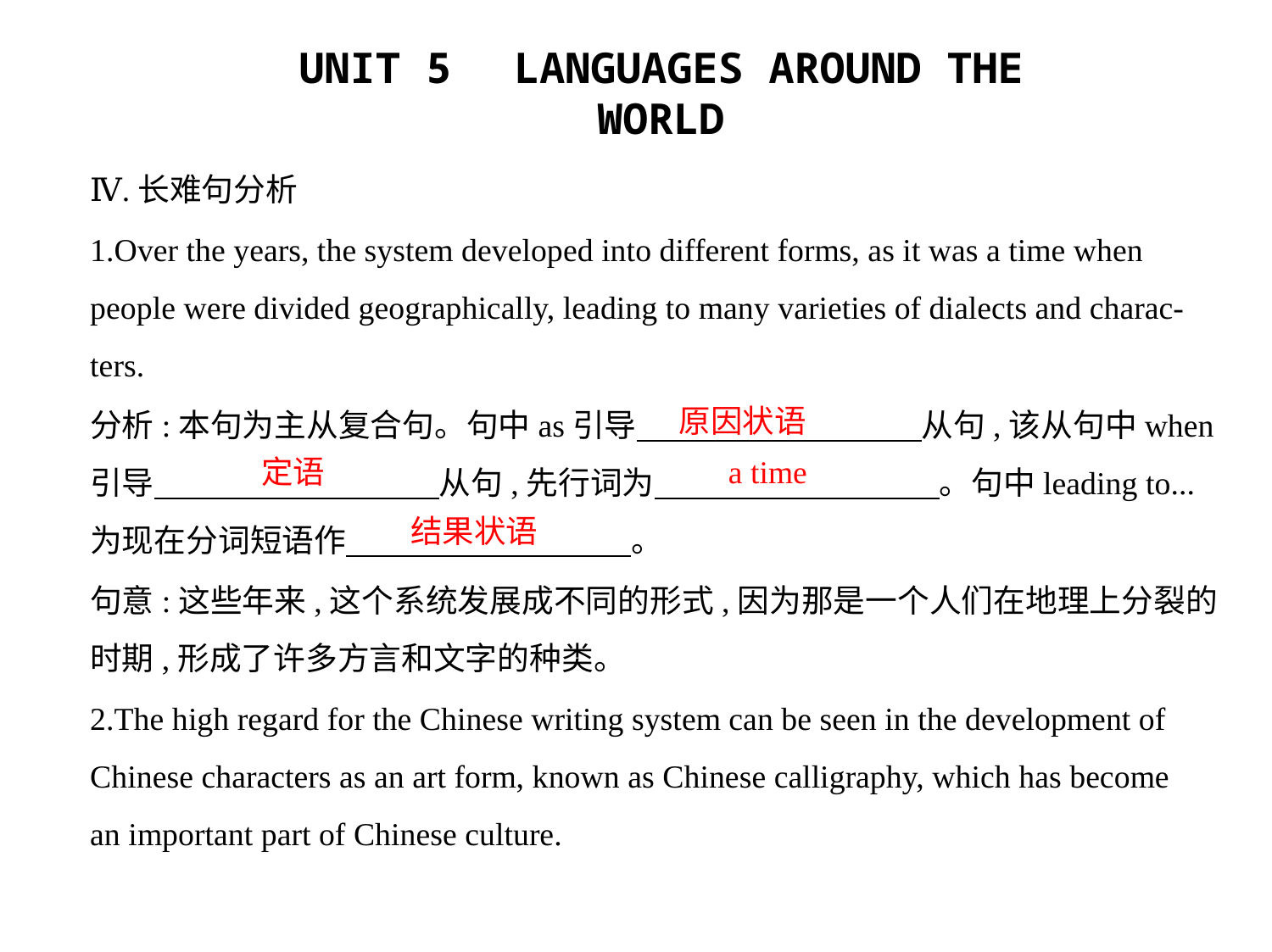

Ⅳ.长难句分析
1.Over the years, the system developed into different forms, as it was a time when
people were divided geographically, leading to many varieties of dialects and charac-
ters.
分析:本句为主从复合句。句中as引导　　　　　　　　    从句,该从句中when
引导　　　　　　　　    从句,先行词为　　　　　　　　    。句中leading to...
为现在分词短语作　　　　　　　　    。
句意:这些年来,这个系统发展成不同的形式,因为那是一个人们在地理上分裂的
时期,形成了许多方言和文字的种类。
2.The high regard for the Chinese writing system can be seen in the development of
Chinese characters as an art form, known as Chinese calligraphy, which has become
an important part of Chinese culture.
原因状语
定语
a time
结果状语